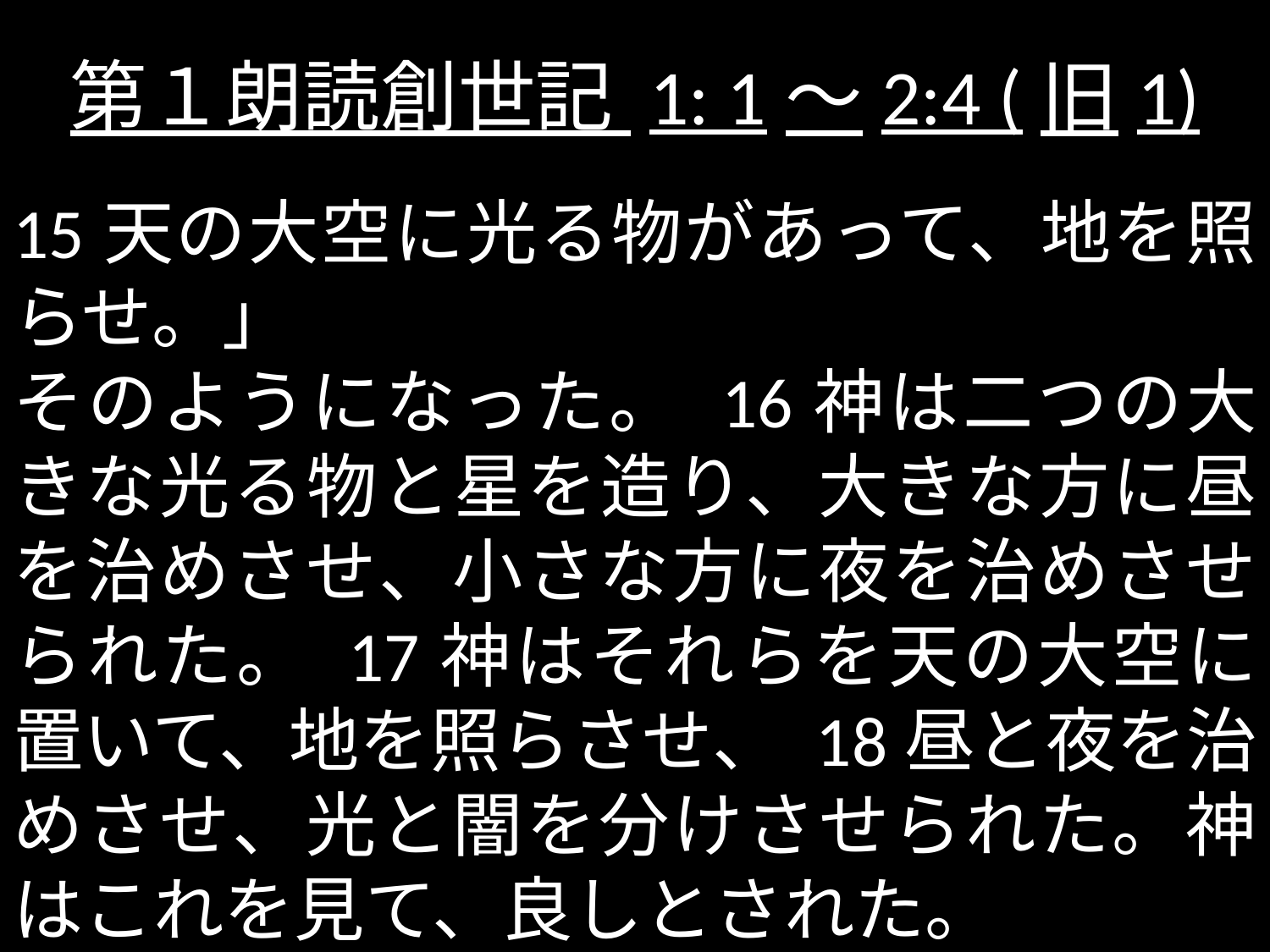

# 第１朗読創世記 1: 1～2:4 (旧1)
15天の大空に光る物があって、地を照らせ。」
そのようになった。 16神は二つの大きな光る物と星を造り、大きな方に昼を治めさせ、小さな方に夜を治めさせられた。 17神はそれらを天の大空に置いて、地を照らさせ、 18昼と夜を治めさせ、光と闇を分けさせられた。神はこれを見て、良しとされた。